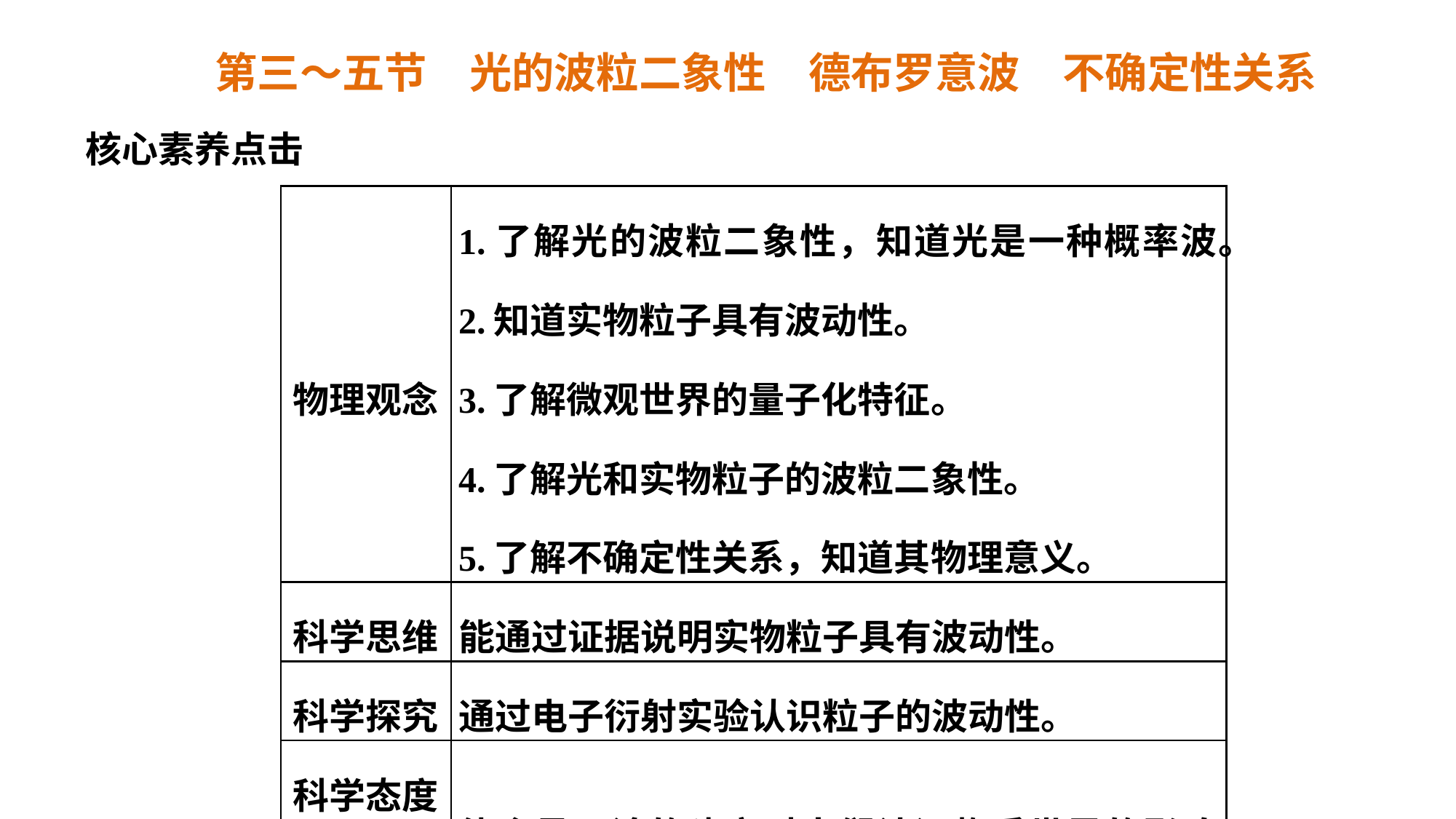

第三～五节　光的波粒二象性　德布罗意波　不确定性关系
核心素养点击
| 物理观念 | 1.了解光的波粒二象性，知道光是一种概率波。 2.知道实物粒子具有波动性。 3.了解微观世界的量子化特征。 4.了解光和实物粒子的波粒二象性。 5.了解不确定性关系，知道其物理意义。 |
| --- | --- |
| 科学思维 | 能通过证据说明实物粒子具有波动性。 |
| 科学探究 | 通过电子衍射实验认识粒子的波动性。 |
| 科学态度与责任 | 体会量子论的建立对人们认识物质世界的影响。 |